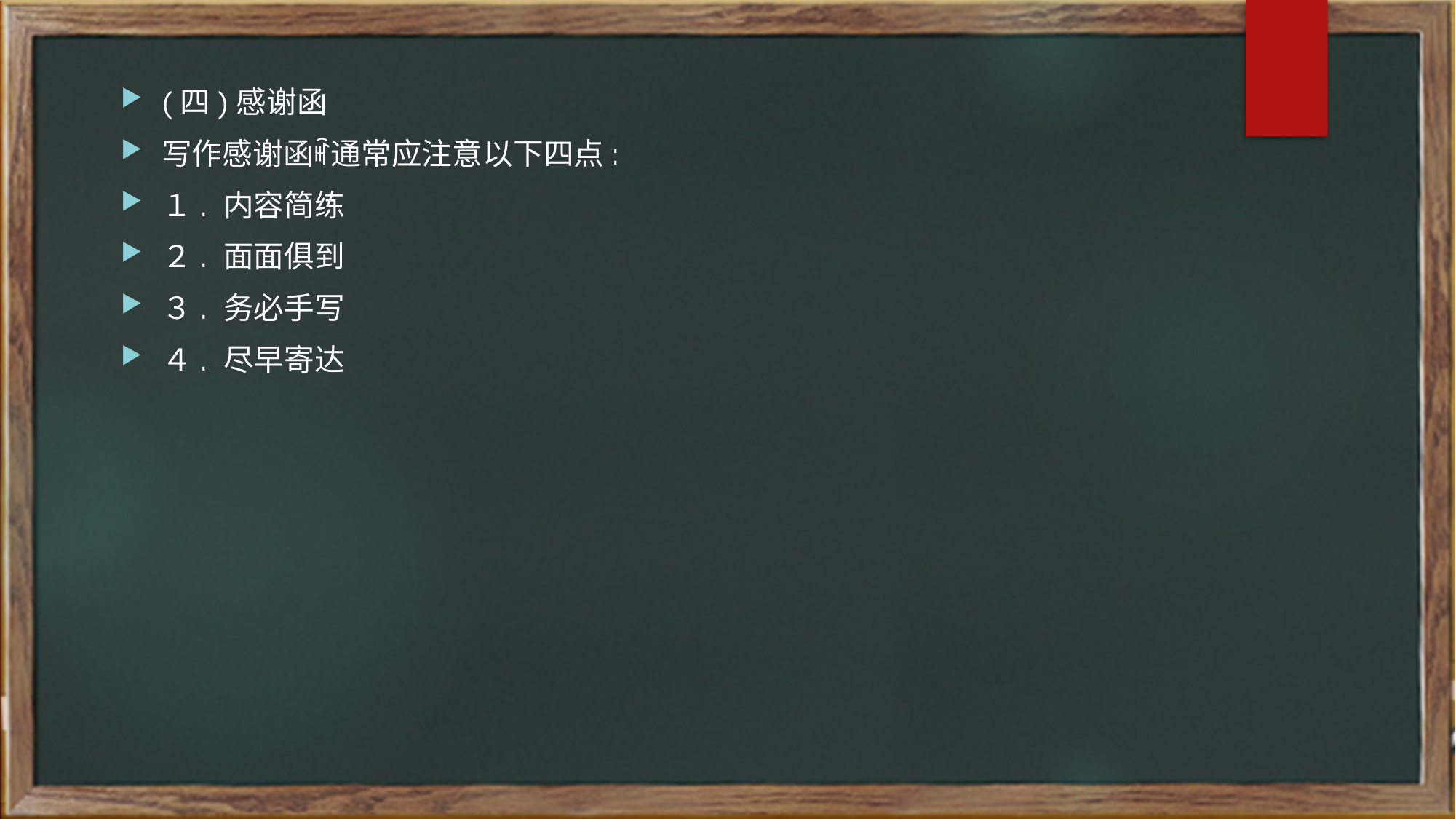

(四)感谢函
写作感谢函ꎬ通常应注意以下四点:
１. 内容简练
２. 面面俱到
３. 务必手写
４. 尽早寄达